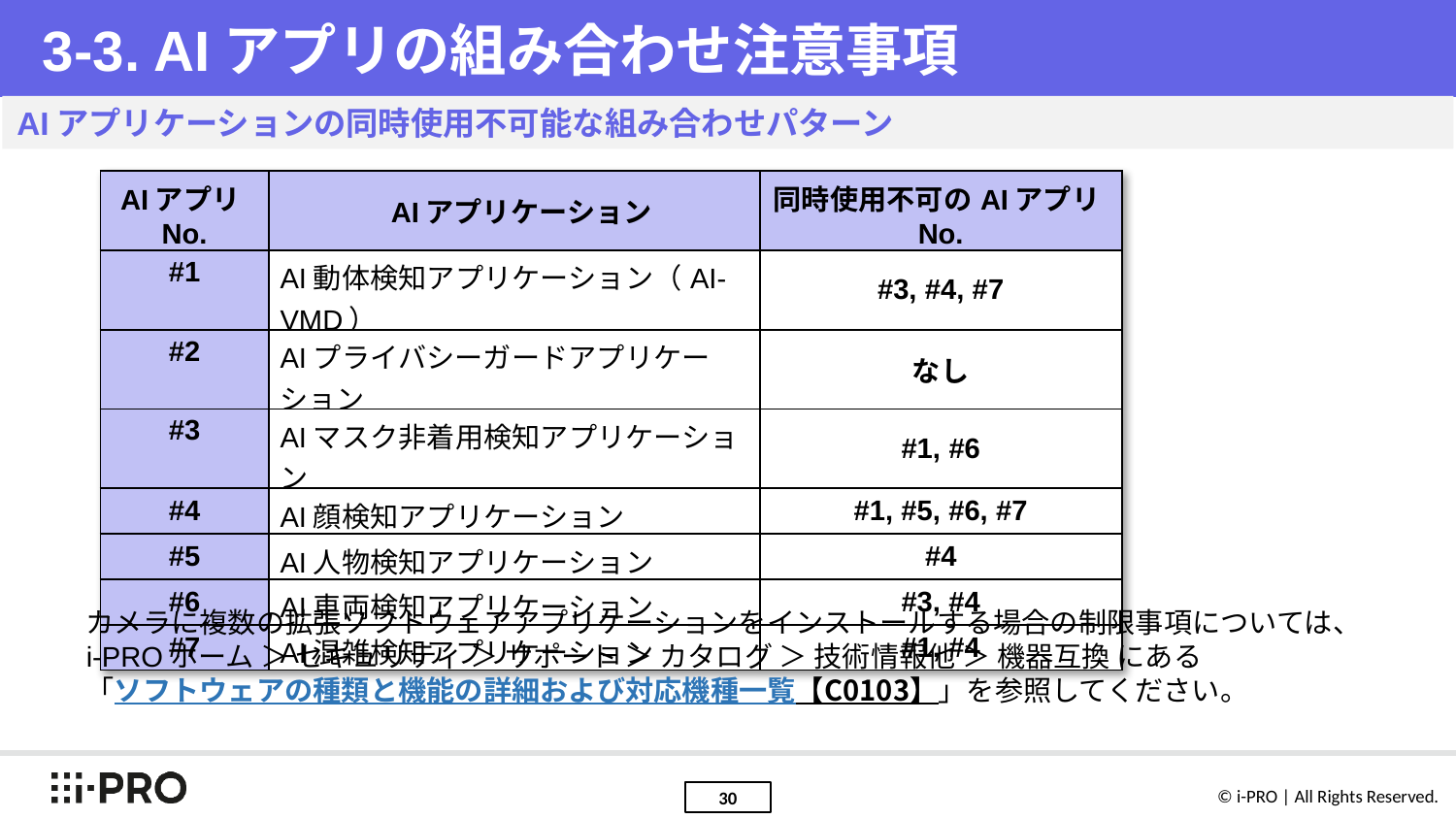

# 3-3. AIアプリの組み合わせ注意事項
AIアプリケーションの同時使用不可能な組み合わせパターン
| AIアプリNo. | AIアプリケーション | 同時使用不可のAIアプリNo. |
| --- | --- | --- |
| #1 | AI動体検知アプリケーション（AI-VMD） | #3, #4, #7 |
| #2 | AIプライバシーガードアプリケーション | なし |
| #3 | AIマスク非着用検知アプリケーション | #1, #6 |
| #4 | AI顔検知アプリケーション | #1, #5, #6, #7 |
| #5 | AI人物検知アプリケーション | #4 |
| #6 | AI車両検知アプリケーション | #3, #4 |
| #7 | AI混雑検知アプリケーション | #1, #4 |
カメラに複数の拡張ソフトウェアアプリケーションをインストールする場合の制限事項については、
i-PROホーム ＞ セキュリティ ＞ サポート ＞ カタログ ＞ 技術情報他 ＞ 機器互換 にある
「ソフトウェアの種類と機能の詳細および対応機種一覧【C0103】」を参照してください。